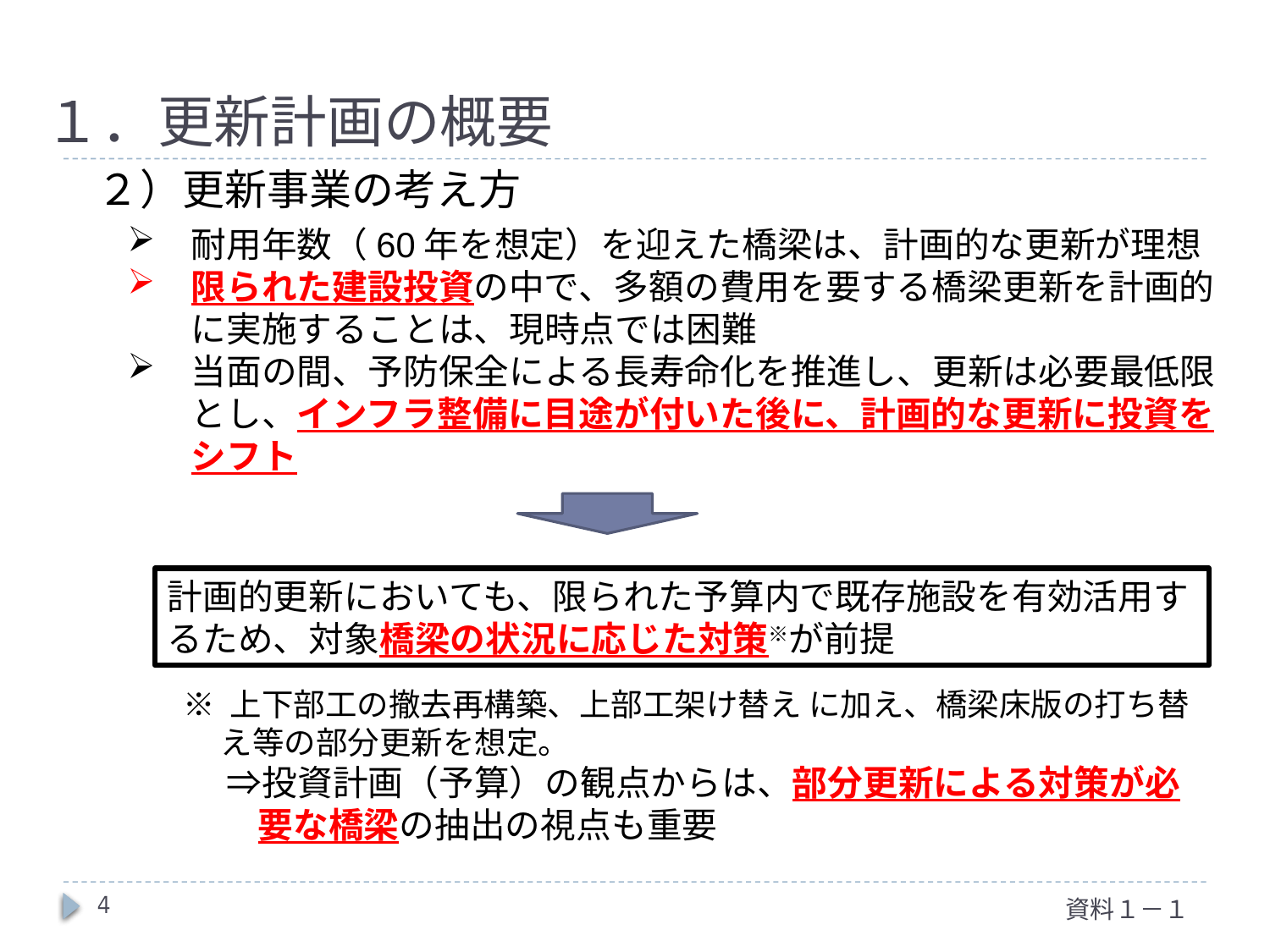

# １．更新計画の概要
２）更新事業の考え方
耐用年数（60年を想定）を迎えた橋梁は、計画的な更新が理想
限られた建設投資の中で、多額の費用を要する橋梁更新を計画的に実施することは、現時点では困難
当面の間、予防保全による長寿命化を推進し、更新は必要最低限とし、インフラ整備に目途が付いた後に、計画的な更新に投資をシフト

計画的更新においても、限られた予算内で既存施設を有効活用するため、対象橋梁の状況に応じた対策※が前提
※ 上下部工の撤去再構築、上部工架け替え に加え、橋梁床版の打ち替え等の部分更新を想定。
　 ⇒投資計画（予算）の観点からは、部分更新による対策が必要な橋梁の抽出の視点も重要
4
資料１－１